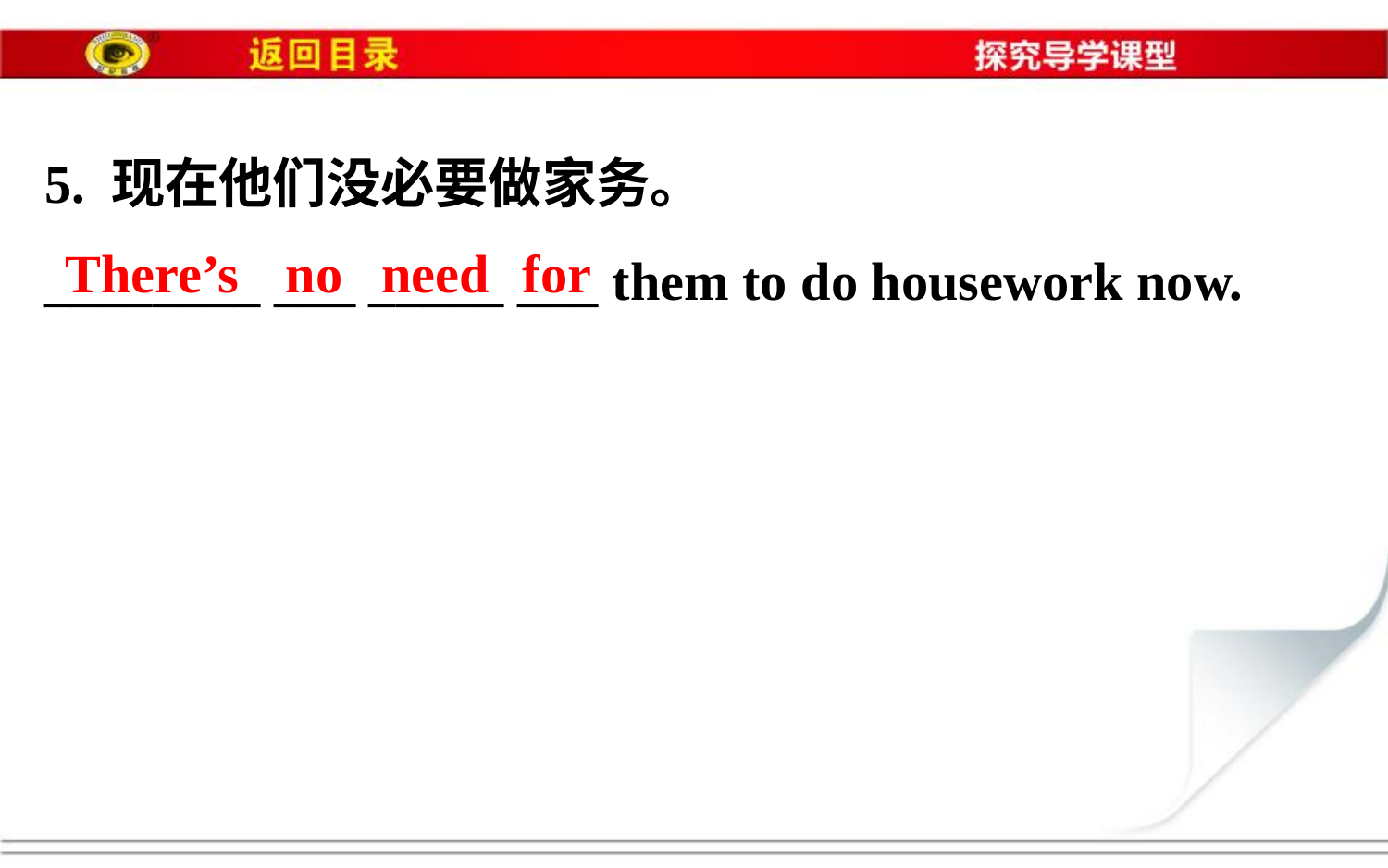

5. 现在他们没必要做家务。
________ ___ _____ ___ them to do housework now.
There’s
no
need
for